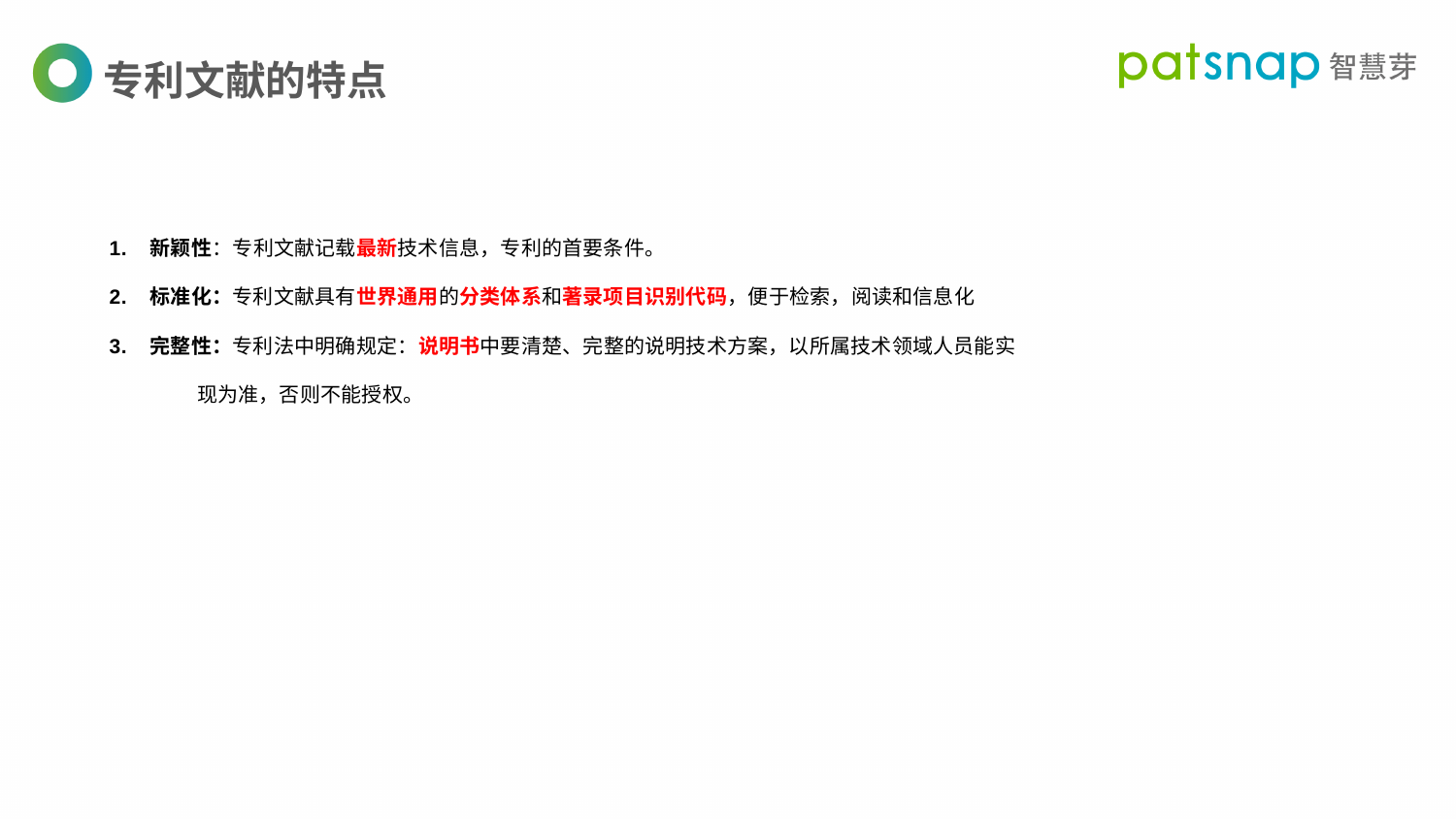

专利文献的特点
新颖性：专利文献记载最新技术信息，专利的首要条件。

标准化：专利文献具有世界通用的分类体系和著录项目识别代码，便于检索，阅读和信息化

完整性：专利法中明确规定：说明书中要清楚、完整的说明技术方案，以所属技术领域人员能实

                  现为准，否则不能授权。